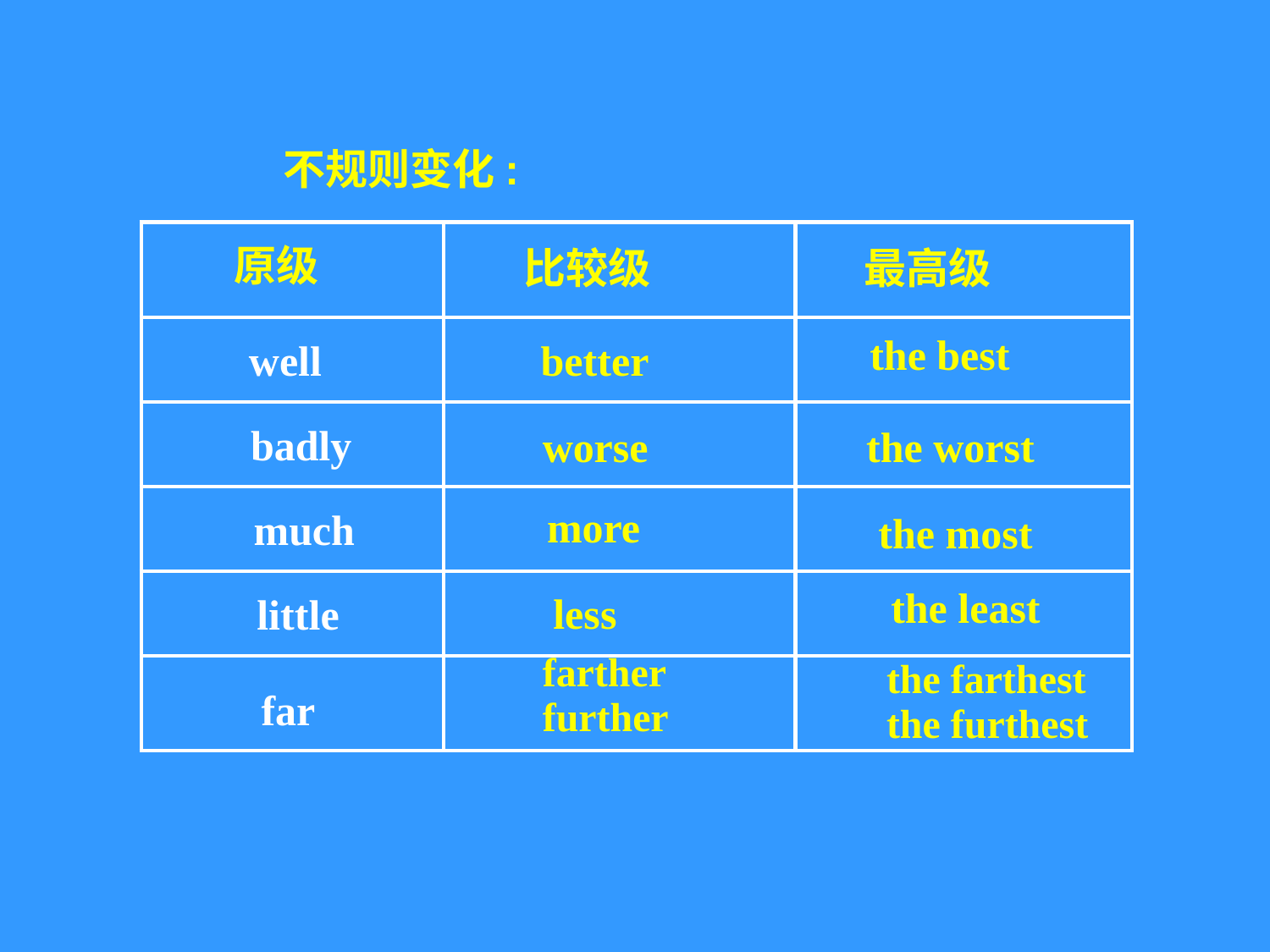

不规则变化:
|  |  |  |
| --- | --- | --- |
|  |  |  |
|  |  |  |
|  |  |  |
|  |  |  |
|  |  |  |
原级
比较级
最高级
the best
  well
 better
 badly
worse
  the worst
  the least
 more
 much
  the most
 less
 little
farther
further
 the farthest
 the furthest
  far